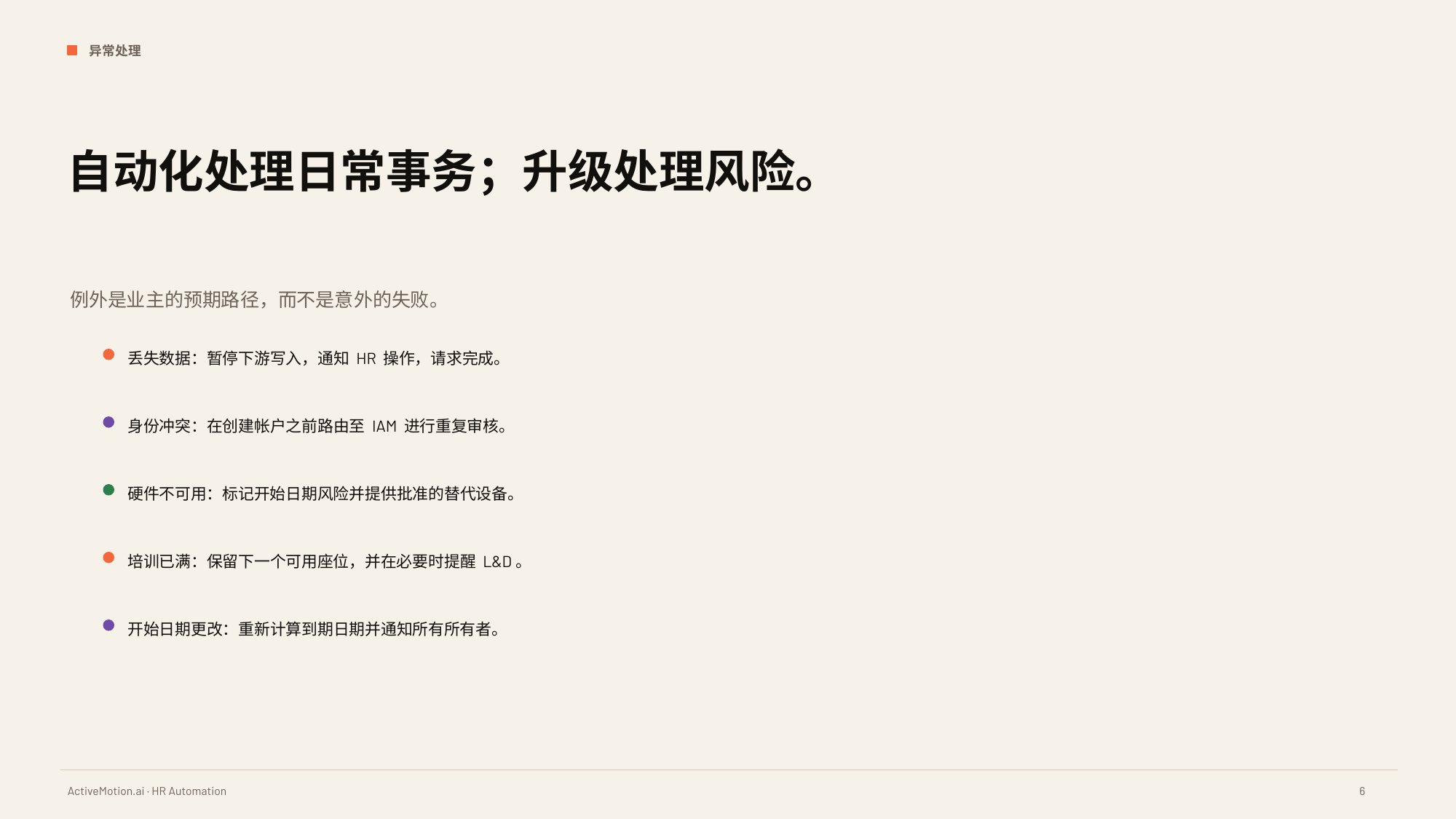

异常处理

自动化处理日常事务；升级处理风险。
例外是业主的预期路径，而不是意外的失败。
丢失数据：暂停下游写入，通知 HR 操作，请求完成。

身份冲突：在创建帐户之前路由至 IAM 进行重复审核。

硬件不可用：标记开始日期风险并提供批准的替代设备。

培训已满：保留下一个可用座位，并在必要时提醒 L&D。

开始日期更改：重新计算到期日期并通知所有所有者。

6